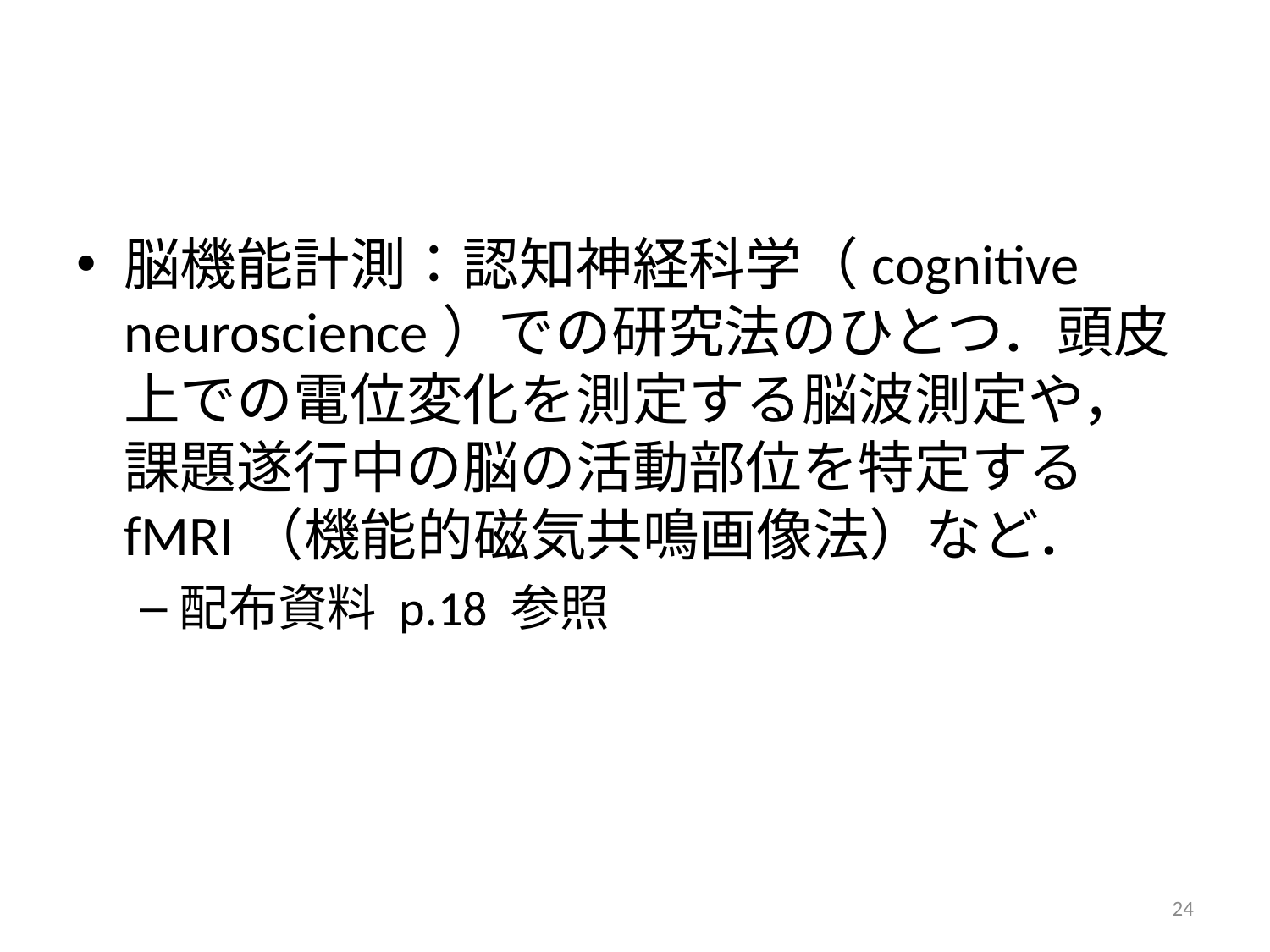

#
脳機能計測：認知神経科学（cognitive neuroscience）での研究法のひとつ．頭皮上での電位変化を測定する脳波測定や，課題遂行中の脳の活動部位を特定するfMRI（機能的磁気共鳴画像法）など．
配布資料 p.18 参照
24